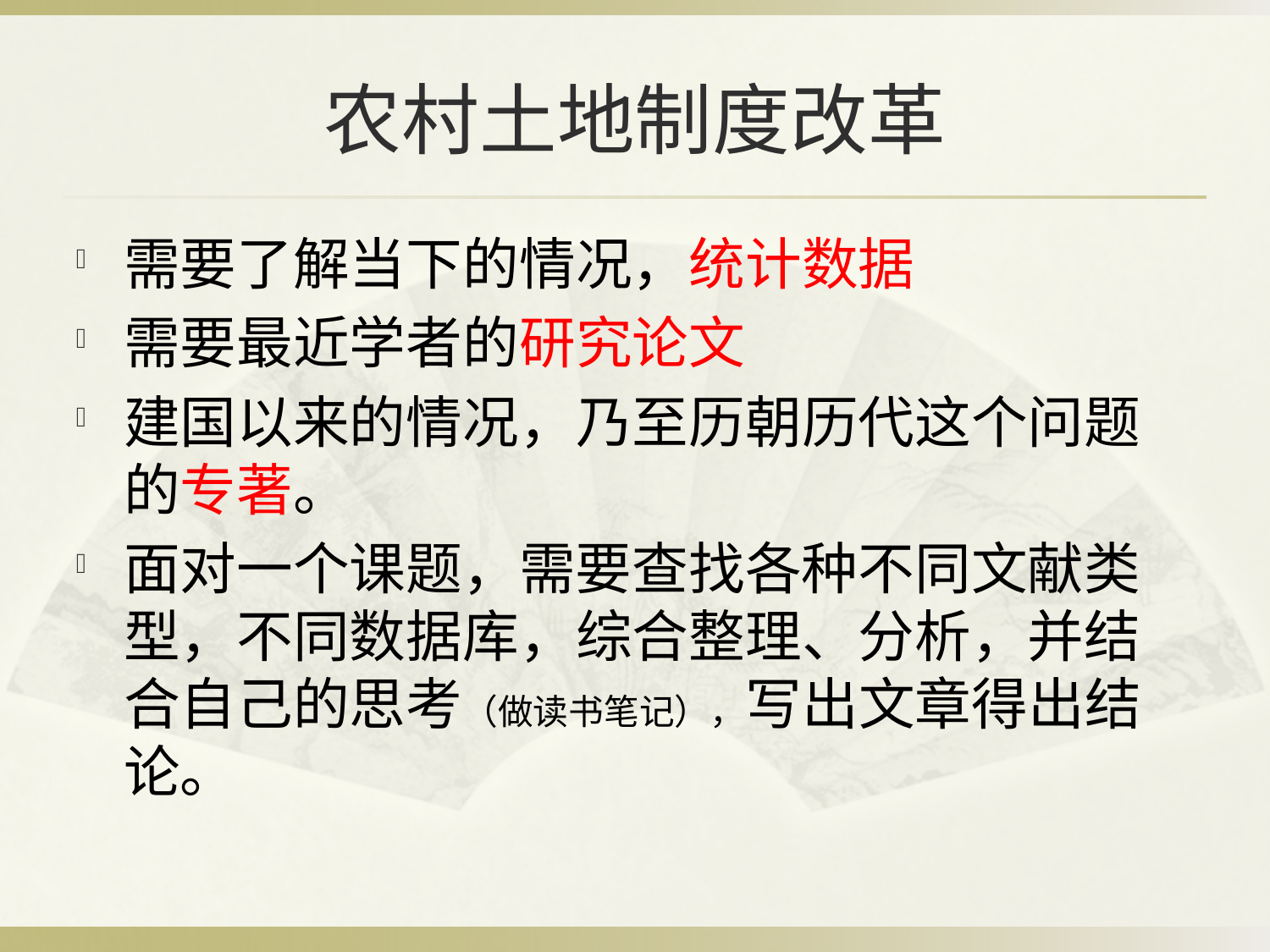

# 农村土地制度改革
需要了解当下的情况，统计数据
需要最近学者的研究论文
建国以来的情况，乃至历朝历代这个问题的专著。
面对一个课题，需要查找各种不同文献类型，不同数据库，综合整理、分析，并结合自己的思考（做读书笔记），写出文章得出结论。